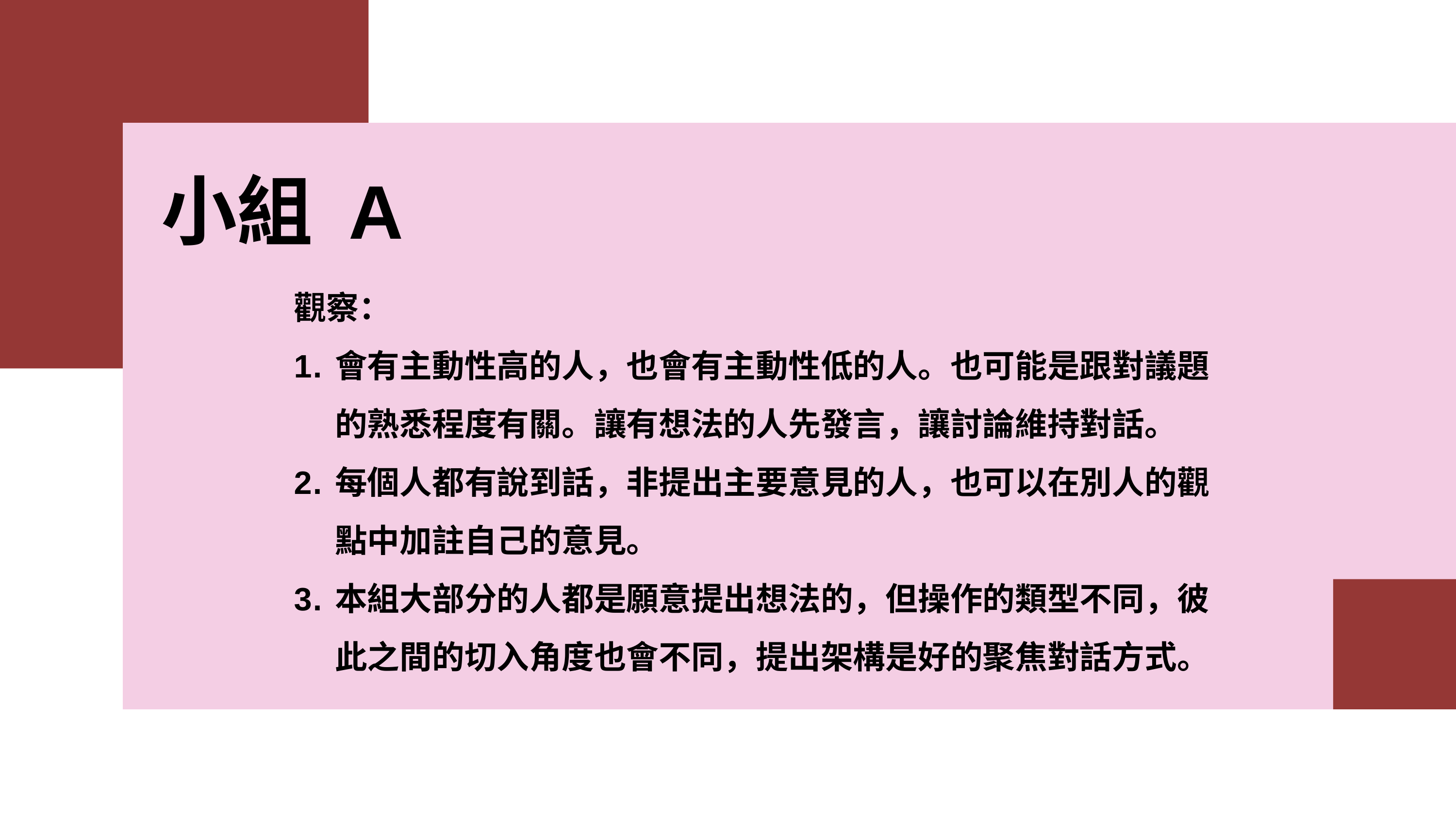

小組 A

觀察：
會有主動性高的人，也會有主動性低的人。也可能是跟對議題的熟悉程度有關。讓有想法的人先發言，讓討論維持對話。
每個人都有說到話，非提出主要意見的人，也可以在別人的觀點中加註自己的意見。
本組大部分的人都是願意提出想法的，但操作的類型不同，彼此之間的切入角度也會不同，提出架構是好的聚焦對話方式。